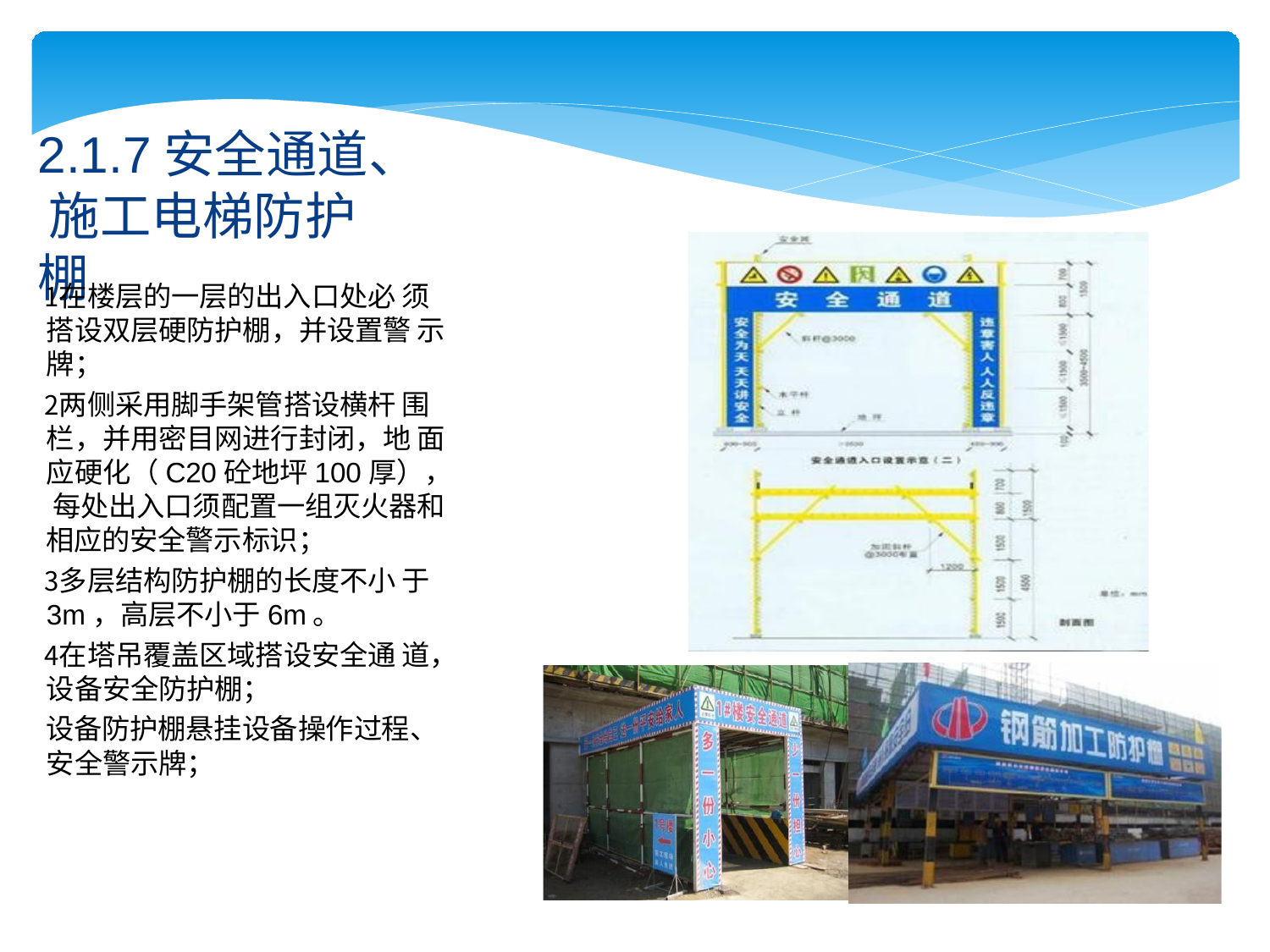

# 2.1.7安全通道、 施工电梯防护棚

在楼层的一层的出入口处必 须搭设双层硬防护棚，并设置警 示牌；
两侧采用脚手架管搭设横杆 围栏，并用密目网进行封闭，地 面应硬化（C20砼地坪100厚），  每处出入口须配置一组灭火器和 相应的安全警示标识；
多层结构防护棚的长度不小 于3m，高层不小于6m。
在塔吊覆盖区域搭设安全通 道，设备安全防护棚；
设备防护棚悬挂设备操作过程、
安全警示牌；